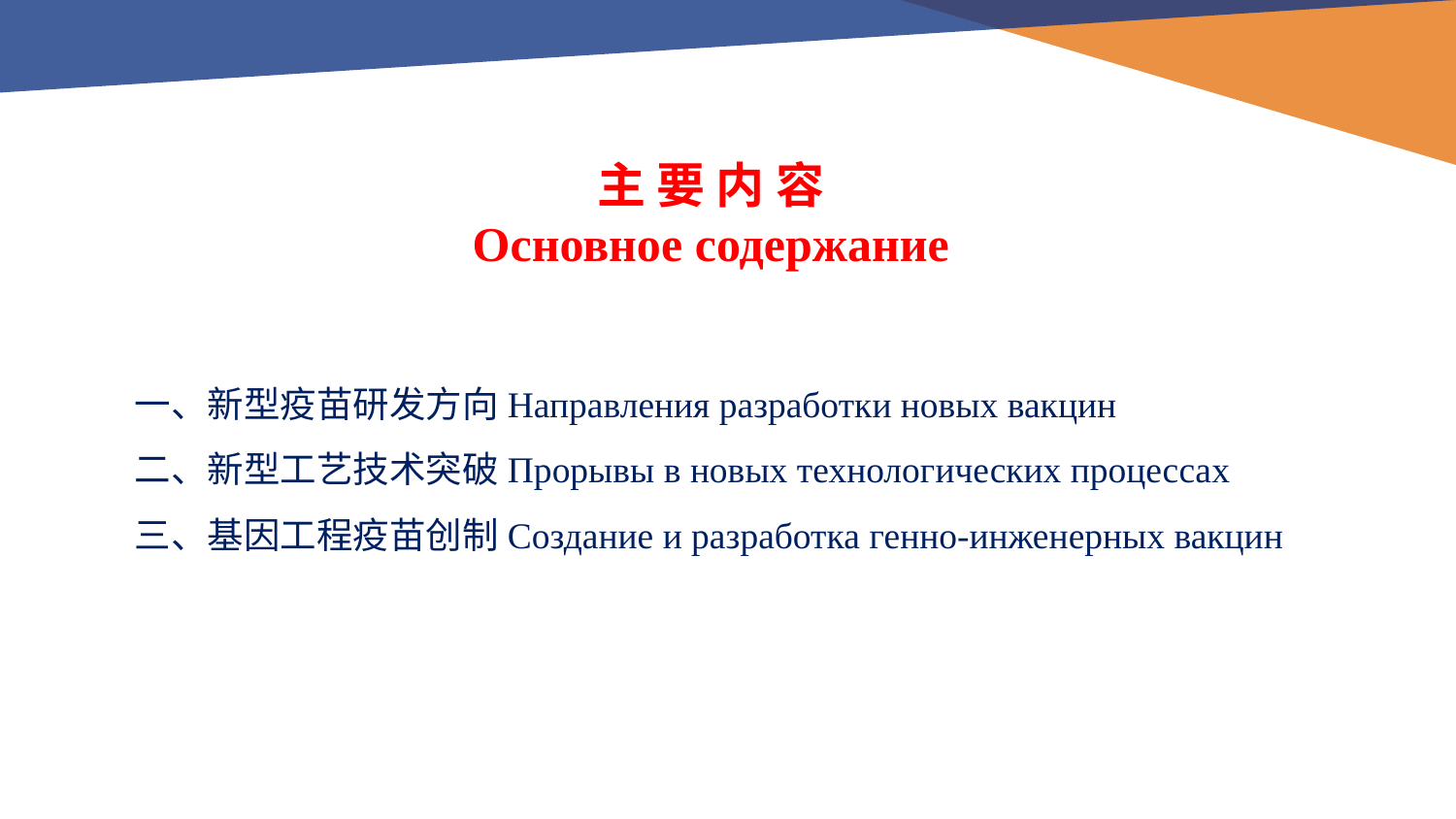

主 要 内 容
Основное содержание
一、新型疫苗研发方向Направления разработки новых вакцин
二、新型工艺技术突破Прорывы в новых технологических процессах
三、基因工程疫苗创制Создание и разработка генно-инженерных вакцин